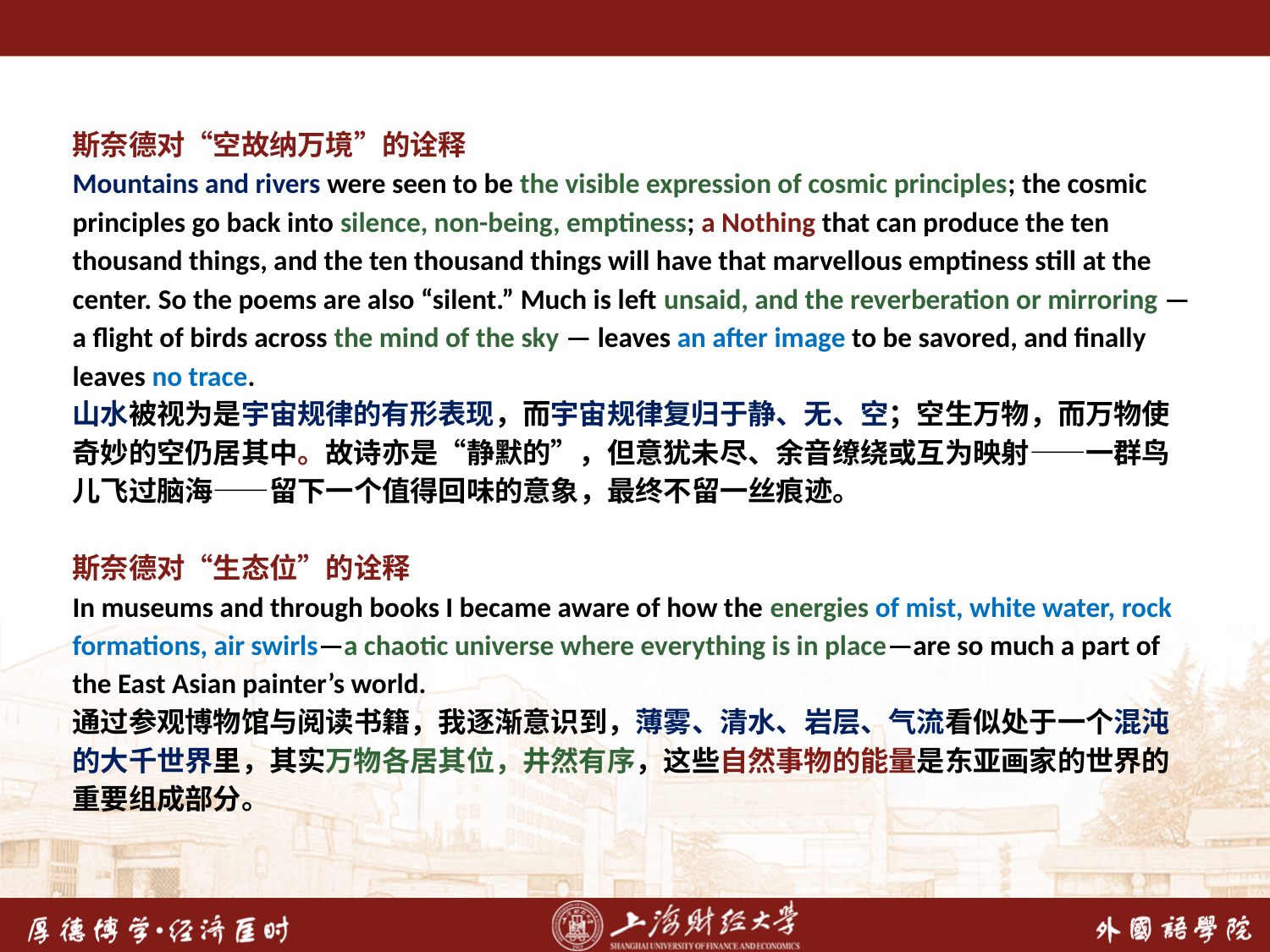

斯奈德对“空故纳万境”的诠释
Mountains and rivers were seen to be the visible expression of cosmic principles; the cosmic principles go back into silence, non-being, emptiness; a Nothing that can produce the ten thousand things, and the ten thousand things will have that marvellous emptiness still at the center. So the poems are also “silent.” Much is left unsaid, and the reverberation or mirroring — a flight of birds across the mind of the sky — leaves an after image to be savored, and finally leaves no trace.
山水被视为是宇宙规律的有形表现，而宇宙规律复归于静、无、空；空生万物，而万物使奇妙的空仍居其中。故诗亦是“静默的”，但意犹未尽、余音缭绕或互为映射——一群鸟儿飞过脑海——留下一个值得回味的意象，最终不留一丝痕迹。

斯奈德对“生态位”的诠释
In museums and through books I became aware of how the energies of mist, white water, rock formations, air swirls—a chaotic universe where everything is in place—are so much a part of the East Asian painter’s world.
通过参观博物馆与阅读书籍，我逐渐意识到，薄雾、清水、岩层、气流看似处于一个混沌的大千世界里，其实万物各居其位，井然有序，这些自然事物的能量是东亚画家的世界的重要组成部分。